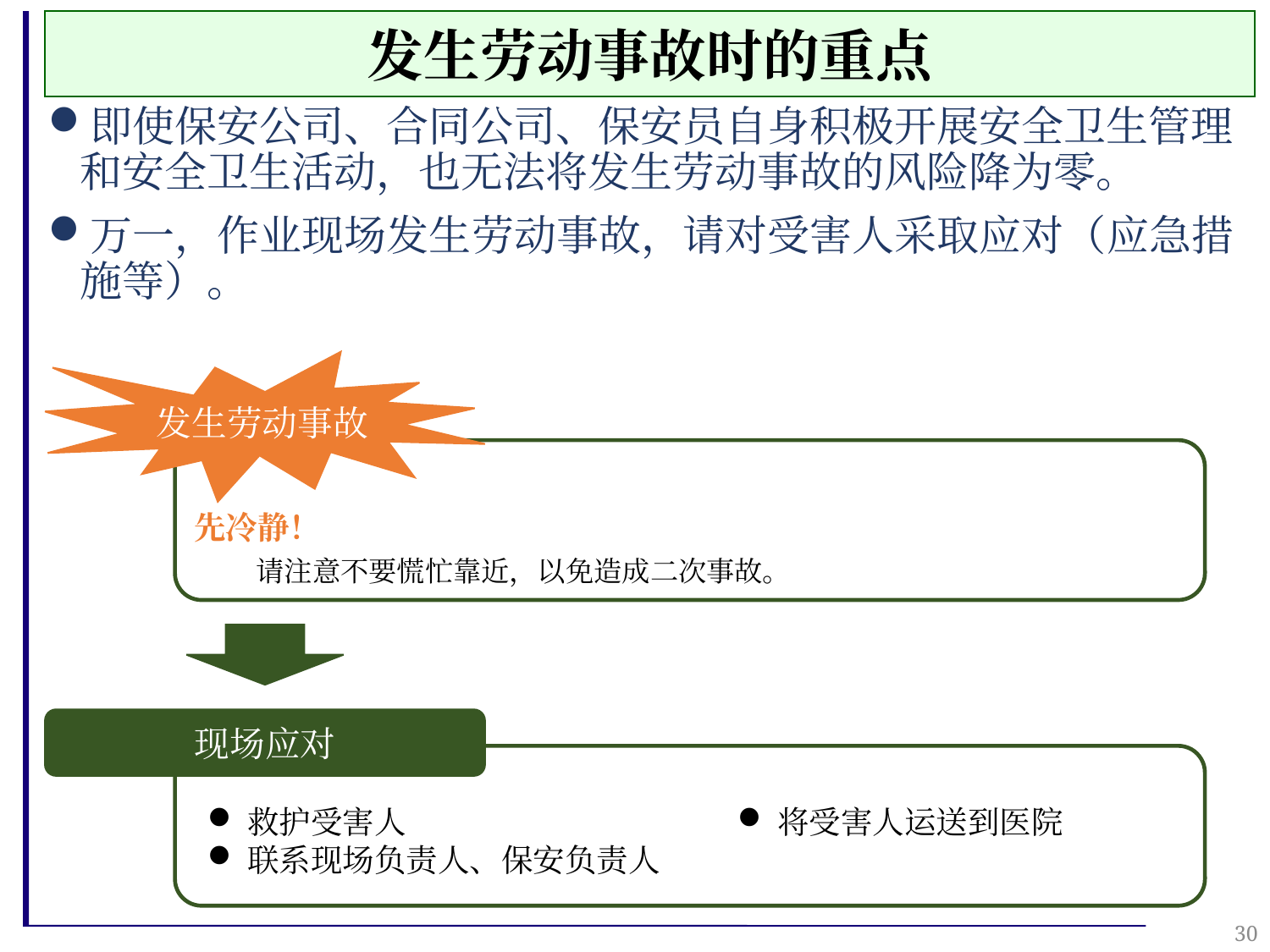

发生劳动事故时的重点
即使保安公司、合同公司、保安员自身积极开展安全卫生管理和安全卫生活动，也无法将发生劳动事故的风险降为零。
万一，作业现场发生劳动事故，请对受害人采取应对（应急措施等）。
发生劳动事故

先冷静！
请注意不要慌忙靠近，以免造成二次事故。

现场应对

将受害人运送到医院
救护受害人
联系现场负责人、保安负责人
30